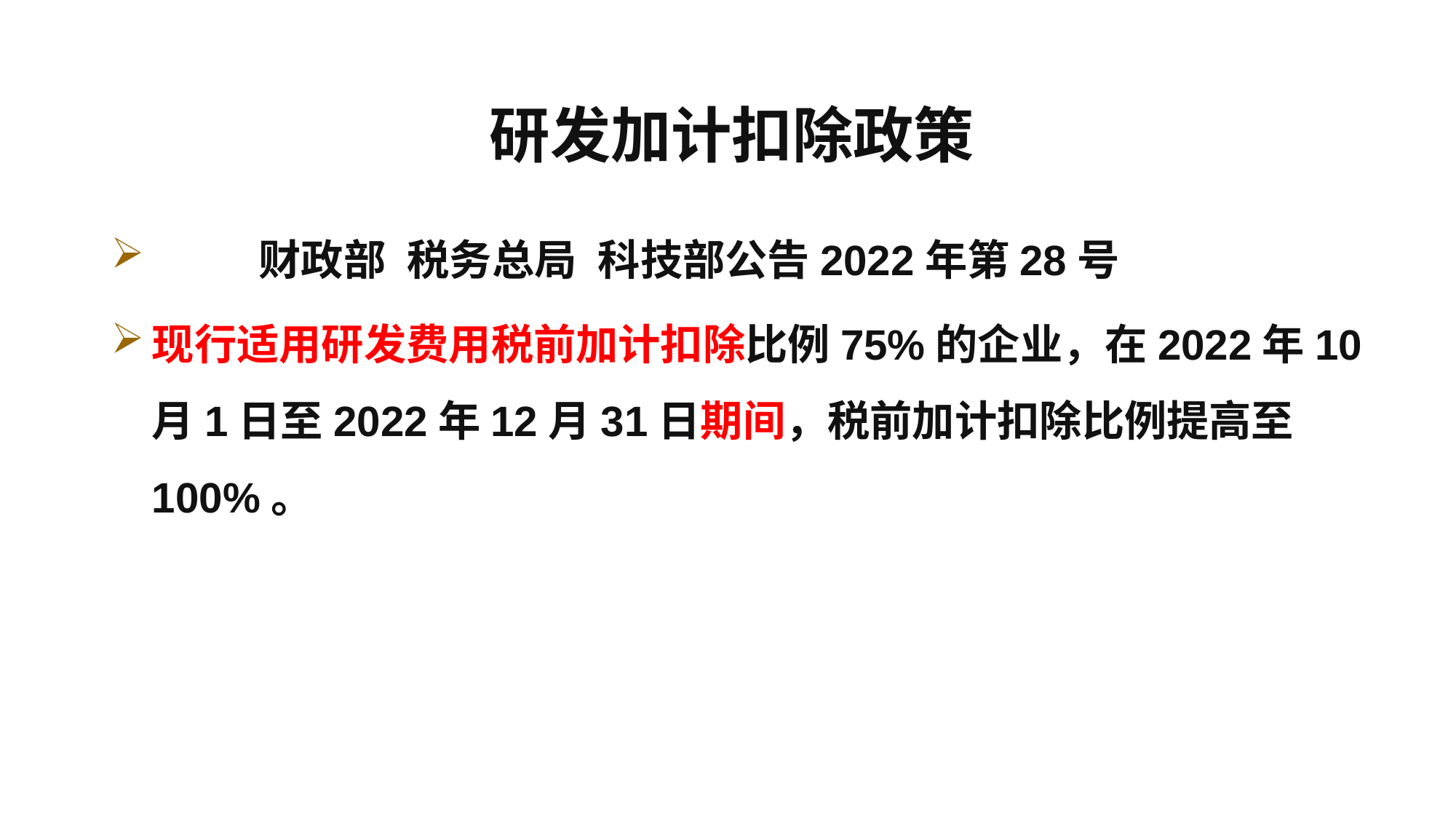

# 研发加计扣除政策
          财政部 税务总局 科技部公告2022年第28号
现行适用研发费用税前加计扣除比例75%的企业，在2022年10月1日至2022年12月31日期间，税前加计扣除比例提高至100%。